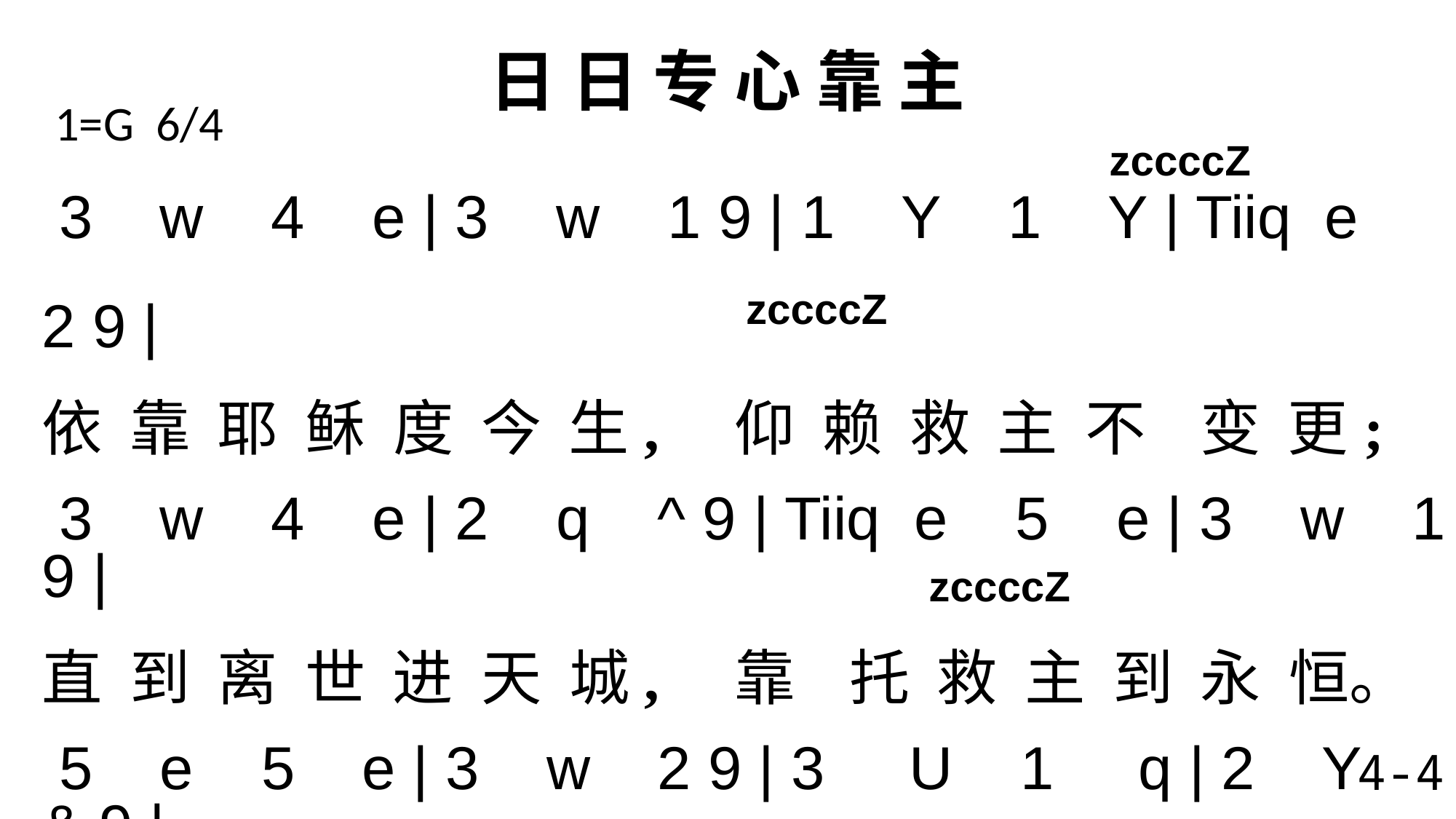

# 日 日 专 心 靠 主
1=G  6/4
     zccccZ
 3    w    4    e | 3    w    1 9 | 1    Y    1    Y | Tiiq  e    2 9 |
依  靠  耶  稣  度  今  生,    仰  赖  救  主  不    变  更;
 3    w    4    e | 2    q    ^ 9 | Tiiq  e    5    e | 3    w    1 9 |
直  到  离  世  进  天  城,    靠    托  救  主  到  永  恒。
 5    e    5    e | 3    w    2 9 | 3     U    1     q | 2    Y    & 9 |
时  时  刻  刻  靠  耶  稣,    朝   朝  暮   暮  靠  耶  稣;
 1    q    2    w | 3    e    4 9 | 5    y    tiie  q | 3    w    1 9 \
无  论  遭  遇  何  事  故,    一  切  惟    靠  主  耶  稣。
     zccccZ
     zccccZ
4-4